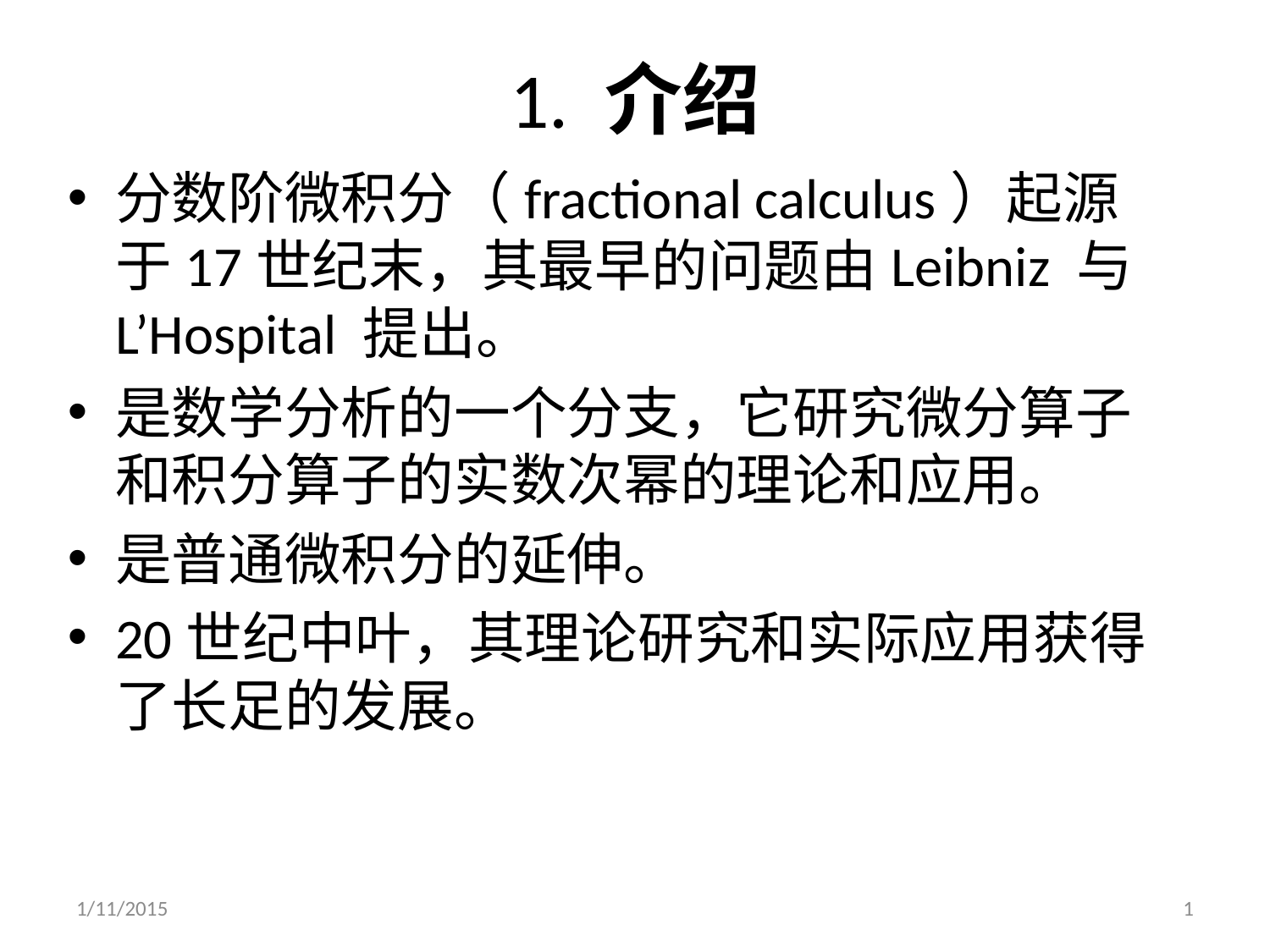

# 1. 介绍
分数阶微积分（fractional calculus）起源于17世纪末，其最早的问题由Leibniz 与L’Hospital 提出。
是数学分析的一个分支，它研究微分算子和积分算子的实数次幂的理论和应用。
是普通微积分的延伸。
20世纪中叶，其理论研究和实际应用获得了长足的发展。

1/11/2015
1